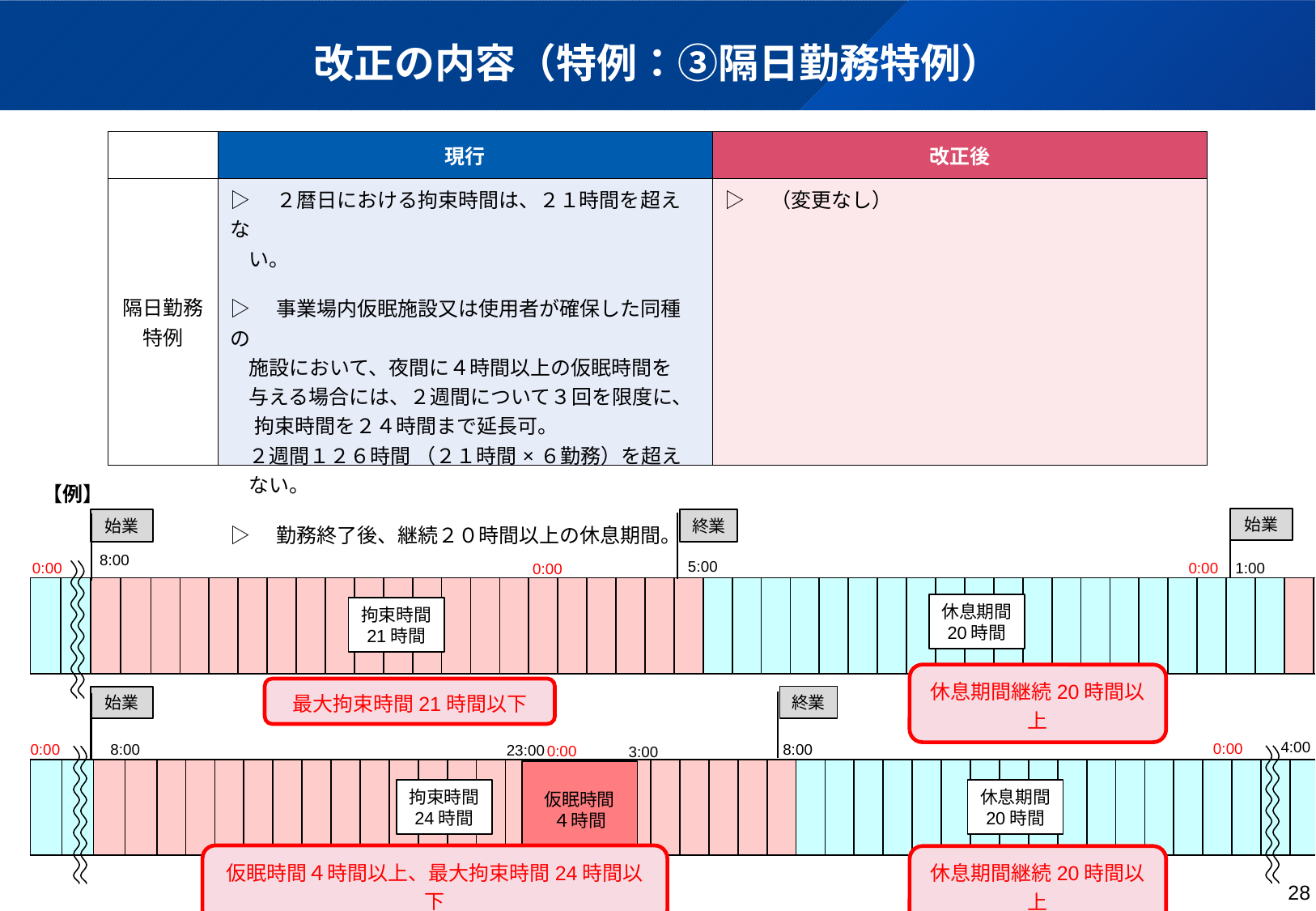

改正の内容（特例：③隔日勤務特例）
|  | 現行 | 改正後 |
| --- | --- | --- |
| 隔日勤務 特例 | ▷　２暦日における拘束時間は、２１時間を超えな い。 ▷　事業場内仮眠施設又は使用者が確保した同種の 施設において、夜間に４時間以上の仮眠時間を 与える場合には、２週間について３回を限度に、 　 拘束時間を２４時間まで延長可。 ２週間１２６時間 （２１時間×６勤務）を超え ない。 ▷　勤務終了後、継続２０時間以上の休息期間。 | ▷　（変更なし） |
【例】
始業
終業
始業
8:00
5:00
0:00
0:00
1:00
0:00
|  |  |  |  |  |  |  |  |  |  |  |  |  |  |  |  |  |  |  |  |  |  |  |  |  |  |  |  |  |  |  |  |  |  |  |  |  |  |  |  |  |  |  |  |  |
| --- | --- | --- | --- | --- | --- | --- | --- | --- | --- | --- | --- | --- | --- | --- | --- | --- | --- | --- | --- | --- | --- | --- | --- | --- | --- | --- | --- | --- | --- | --- | --- | --- | --- | --- | --- | --- | --- | --- | --- | --- | --- | --- | --- | --- |
休息期間
20時間
拘束時間
21時間

最大拘束時間21時間以下
休息期間継続20時間以上
始業
終業
4:00
0:00
8:00
0:00
8:00
23:00
0:00
3:00

仮眠時間
４時間

|  |  |  |  |  |  |  |  |  |  |  |  |  |  |  |  |  |  |  |  |  |  |  |  |  |  |  |  |  |  |  |  |  |  |  |  |  |  |  |  |  |  |  |  |
| --- | --- | --- | --- | --- | --- | --- | --- | --- | --- | --- | --- | --- | --- | --- | --- | --- | --- | --- | --- | --- | --- | --- | --- | --- | --- | --- | --- | --- | --- | --- | --- | --- | --- | --- | --- | --- | --- | --- | --- | --- | --- | --- | --- |
拘束時間
24時間
休息期間
20時間

仮眠時間４時間以上、最大拘束時間24時間以下
休息期間継続20時間以上
28